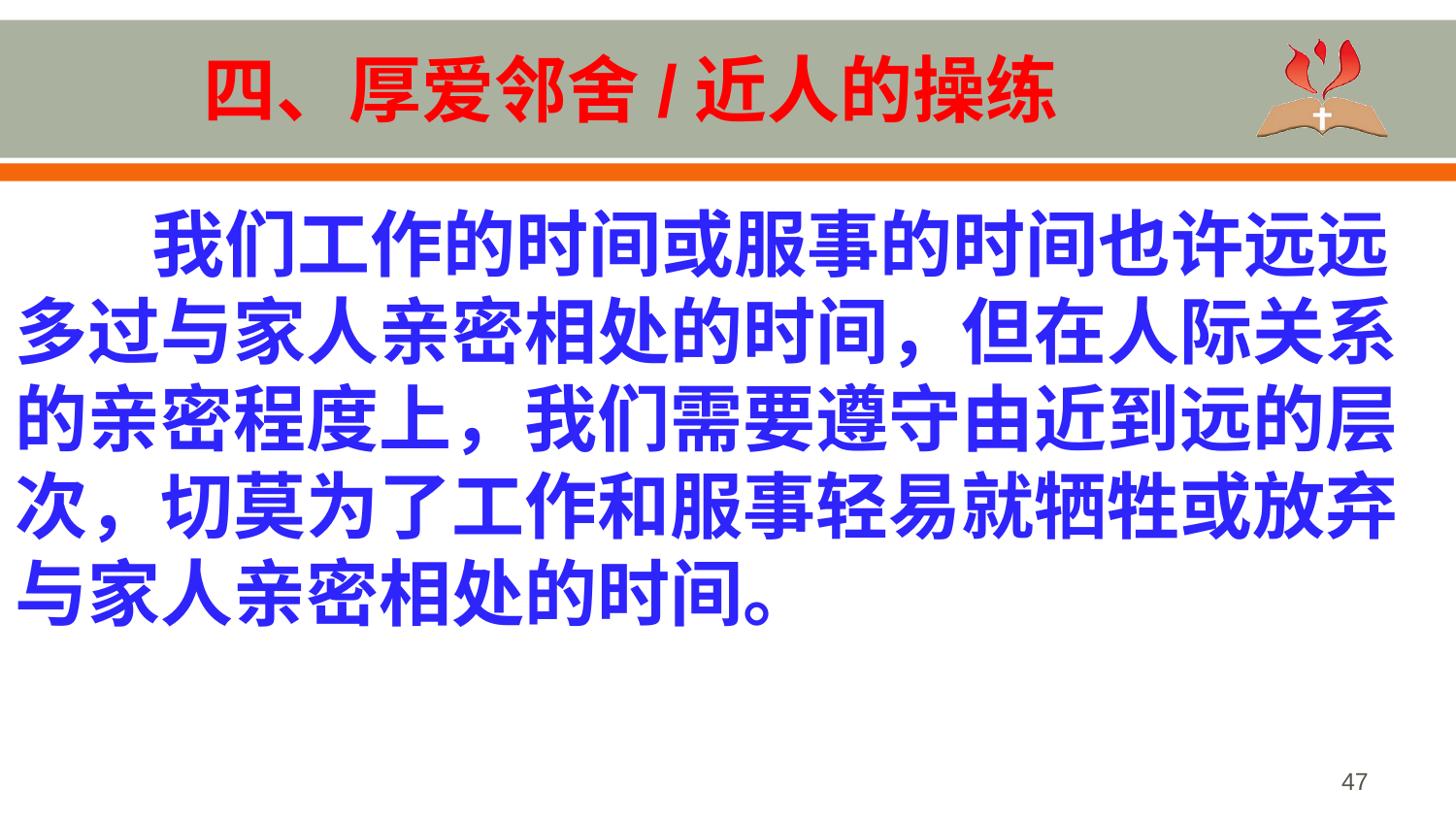

# 四、厚爱邻舍/近人的操练
我们工作的时间或服事的时间也许远远多过与家人亲密相处的时间，但在人际关系的亲密程度上，我们需要遵守由近到远的层次，切莫为了工作和服事轻易就牺牲或放弃与家人亲密相处的时间。

47